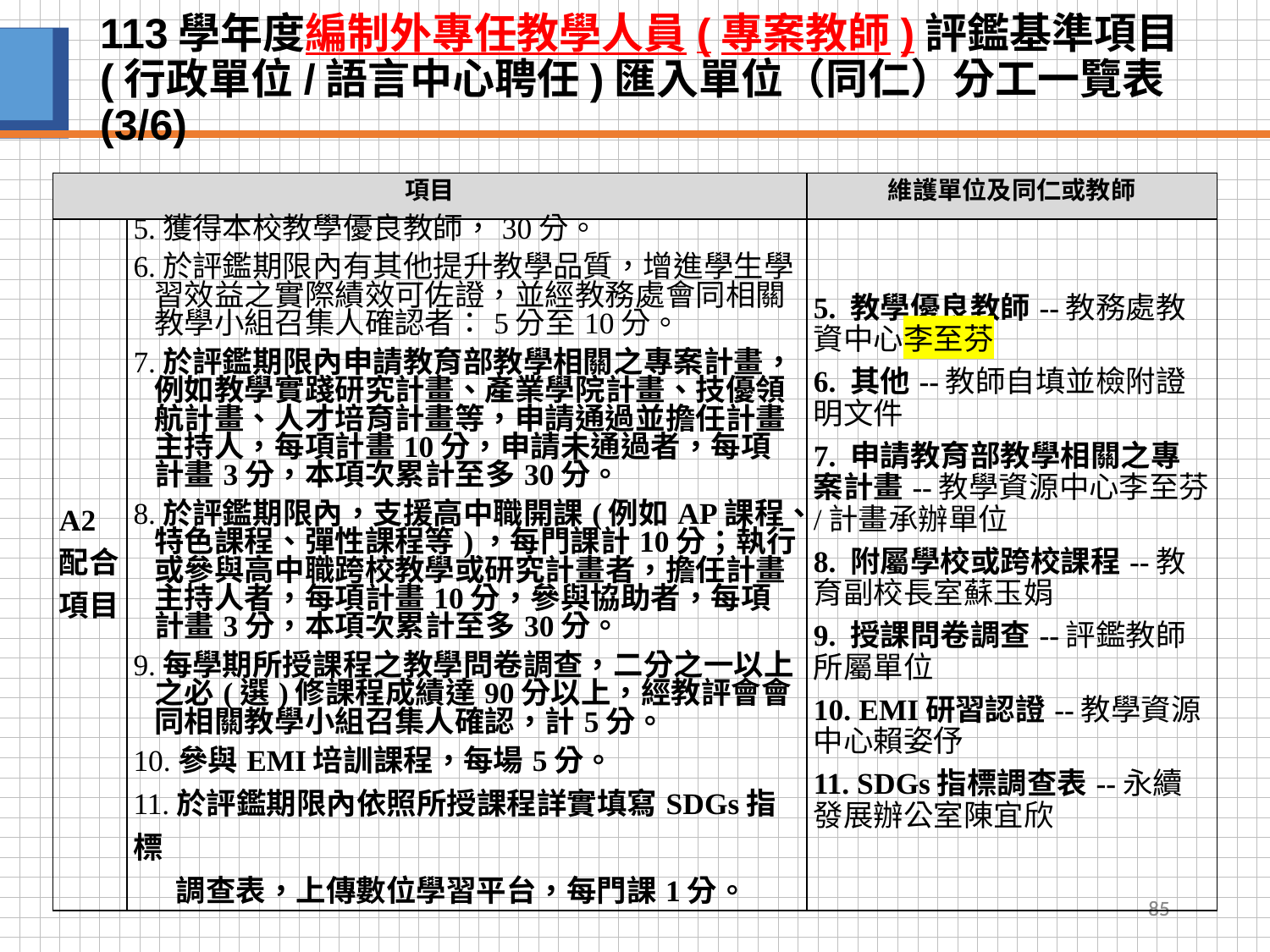

# 113學年度編制外專任教學人員(專案教師)評鑑基準項目(行政單位/語言中心聘任)匯入單位（同仁）分工一覽表(3/6)
| 項目 |  | 維護單位及同仁或教師 |
| --- | --- | --- |
| A2配合項目 | 5.獲得本校教學優良教師，30分。 6.於評鑑期限內有其他提升教學品質，增進學生學習效益之實際績效可佐證，並經教務處會同相關教學小組召集人確認者：5分至10分。 7.於評鑑期限內申請教育部教學相關之專案計畫，例如教學實踐研究計畫、產業學院計畫、技優領航計畫、人才培育計畫等，申請通過並擔任計畫主持人，每項計畫10分，申請未通過者，每項計畫3分，本項次累計至多30分。 8.於評鑑期限內，支援高中職開課(例如AP課程、特色課程、彈性課程等)，每門課計10分；執行或參與高中職跨校教學或研究計畫者，擔任計畫主持人者，每項計畫10分，參與協助者，每項計畫3分，本項次累計至多30分。 9.每學期所授課程之教學問卷調查，二分之一以上之必(選)修課程成績達90分以上，經教評會會同相關教學小組召集人確認，計5分。 10.參與EMI培訓課程，每場5分。 11.於評鑑期限內依照所授課程詳實填寫SDGs指標 調查表，上傳數位學習平台，每門課1分。 | 5. 教學優良教師--教務處教資中心李至芬 6. 其他--教師自填並檢附證明文件 7. 申請教育部教學相關之專案計畫--教學資源中心李至芬/計畫承辦單位 8. 附屬學校或跨校課程--教育副校長室蘇玉娟 9. 授課問卷調查--評鑑教師所屬單位 10. EMI研習認證--教學資源中心賴姿伃 11. SDGs指標調查表--永續發展辦公室陳宜欣 |
85